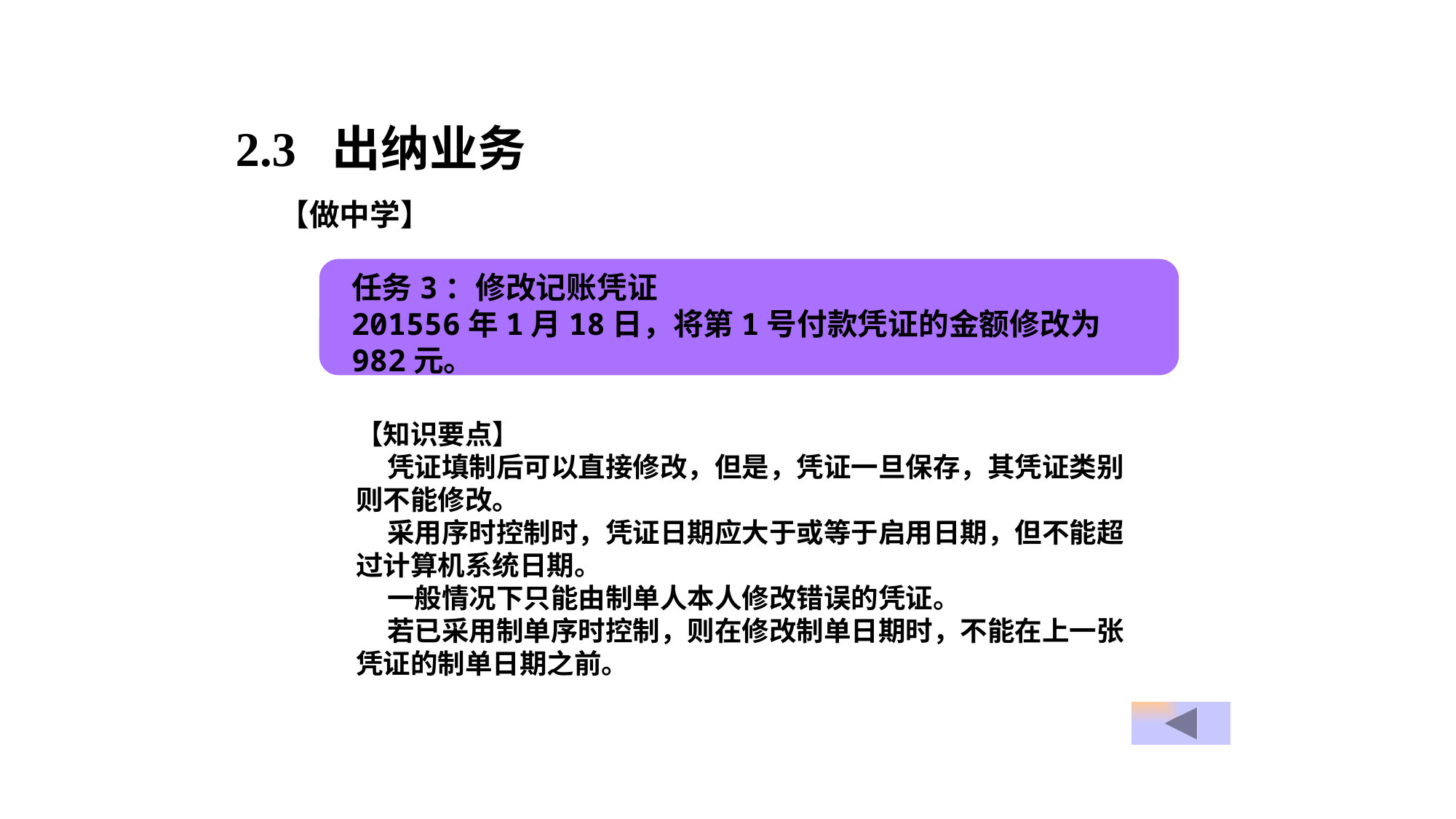

2.3  出纳业务
【做中学】

任务3：修改记账凭证
201556年1月18日，将第1号付款凭证的金额修改为982元。
【知识要点】
    凭证填制后可以直接修改，但是，凭证一旦保存，其凭证类别则不能修改。
    采用序时控制时，凭证日期应大于或等于启用日期，但不能超过计算机系统日期。
    一般情况下只能由制单人本人修改错误的凭证。
    若已采用制单序时控制，则在修改制单日期时，不能在上一张凭证的制单日期之前。